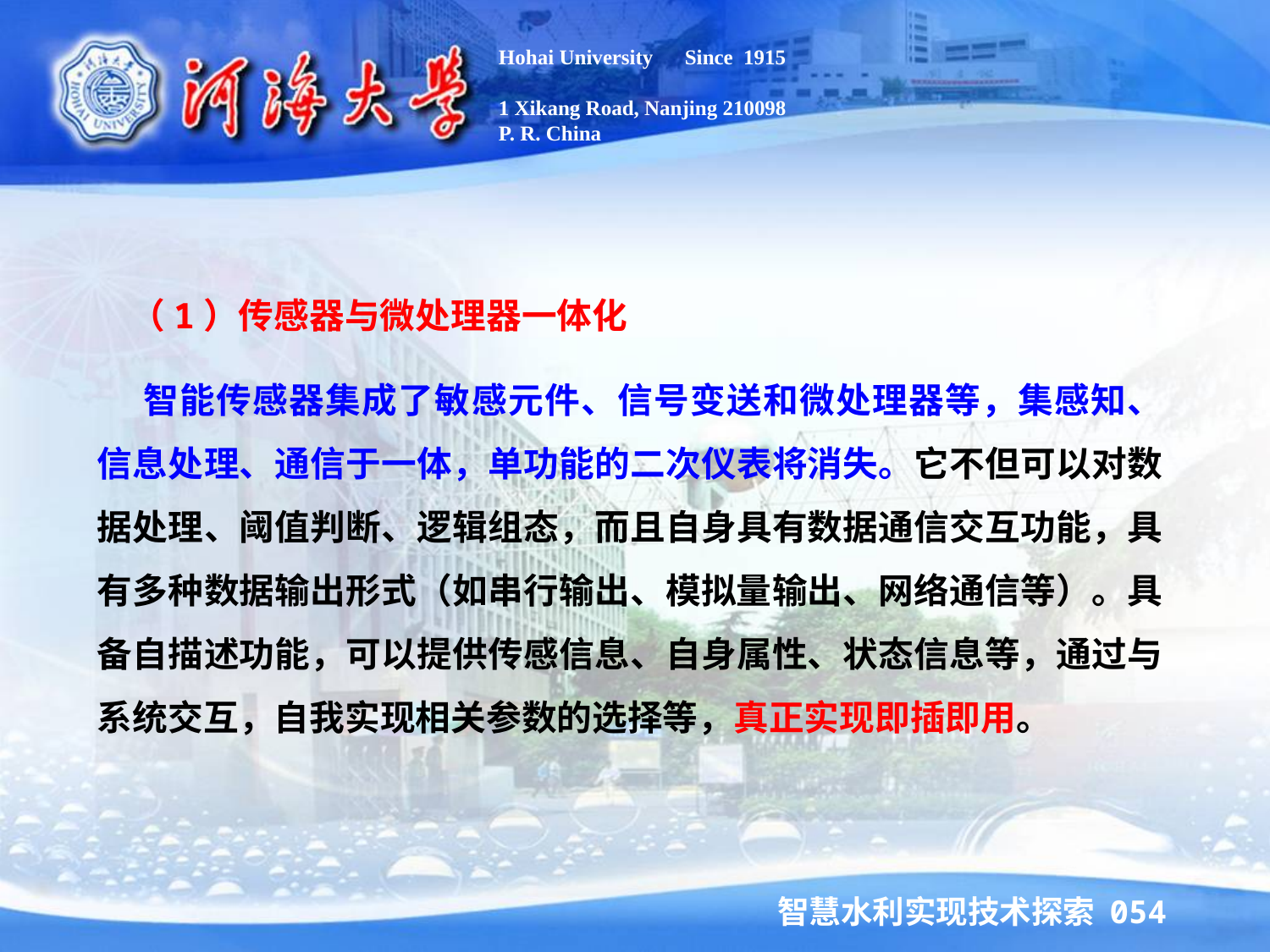

Hohai University      Since  1915
1 Xikang Road, Nanjing 210098
P. R. China
   （1）传感器与微处理器一体化
    智能传感器集成了敏感元件、信号变送和微处理器等，集感知、信息处理、通信于一体，单功能的二次仪表将消失。它不但可以对数据处理、阈值判断、逻辑组态，而且自身具有数据通信交互功能，具有多种数据输出形式（如串行输出、模拟量输出、网络通信等）。具备自描述功能，可以提供传感信息、自身属性、状态信息等，通过与系统交互，自我实现相关参数的选择等，真正实现即插即用。
智慧水利实现技术探索 054